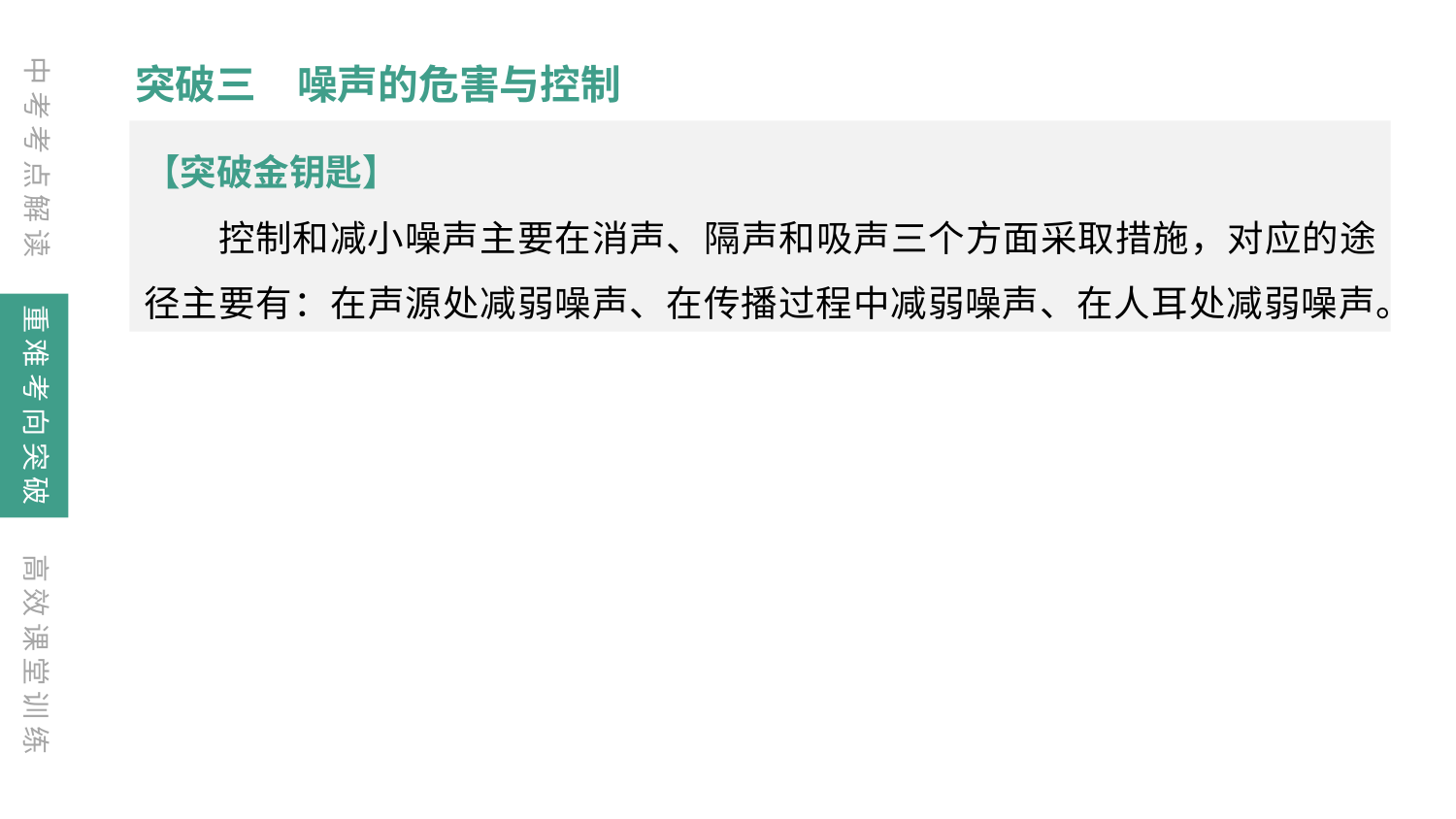

突破三　噪声的危害与控制
中考考点解读
【突破金钥匙】
　　控制和减小噪声主要在消声、隔声和吸声三个方面采取措施，对应的途径主要有：在声源处减弱噪声、在传播过程中减弱噪声、在人耳处减弱噪声。
重难考向突破

高效课堂训练